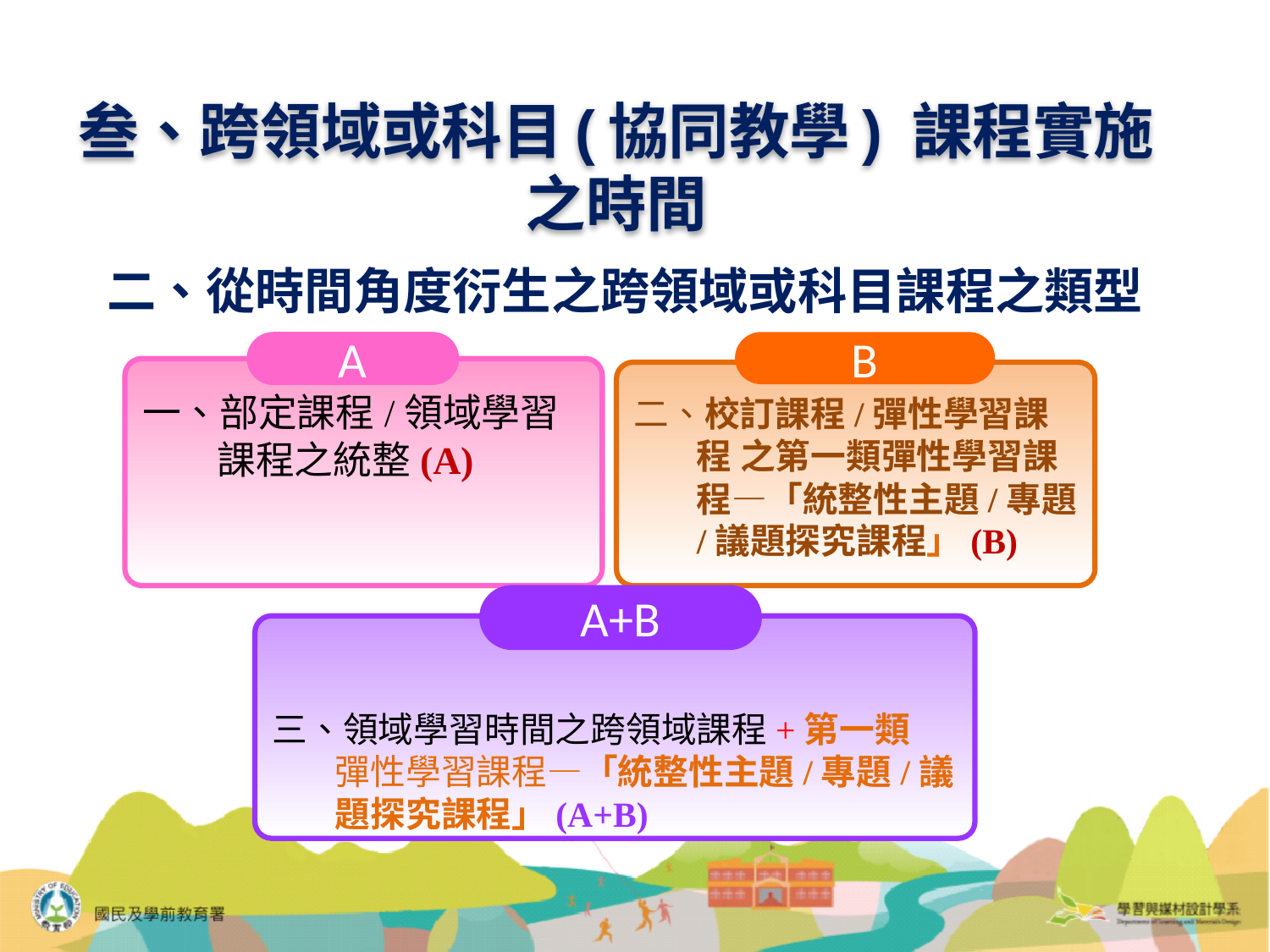

# 叁、跨領域或科目(協同教學) 課程實施之時間
二、從時間角度衍生之跨領域或科目課程之類型
B
二、校訂課程/彈性學習課程 之第一類彈性學習課程—「統整性主題/專題/議題探究課程」(B)

A
一、部定課程/領域學習課程之統整(A)
A+B

三、領域學習時間之跨領域課程+第一類   彈性學習課程—「統整性主題/專題/議題探究課程」(A+B)